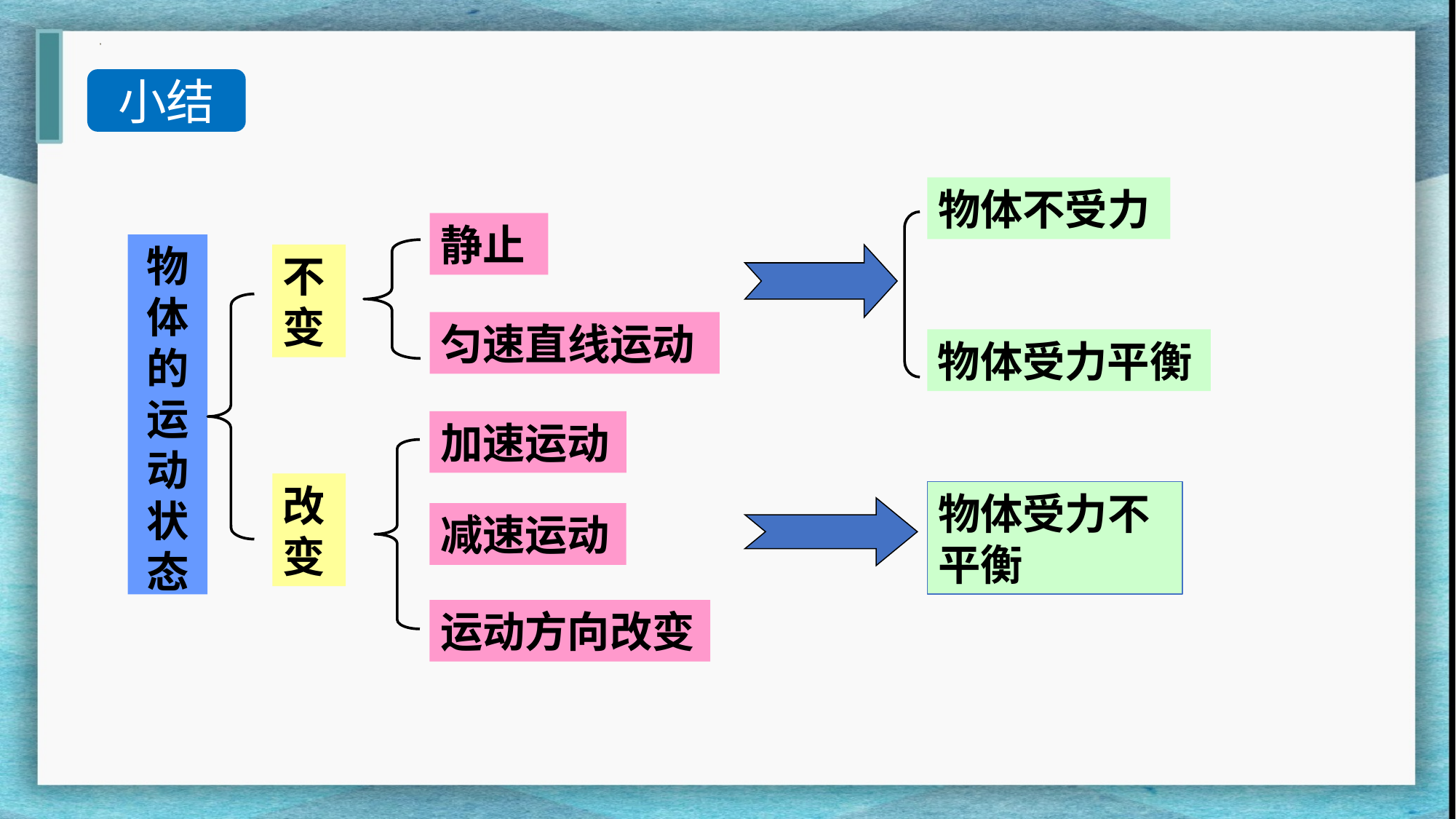

小结
物体不受力

静止
物体的运动状态

不变

匀速直线运动
物体受力平衡
加速运动

改变
物体受力不平衡

减速运动
运动方向改变